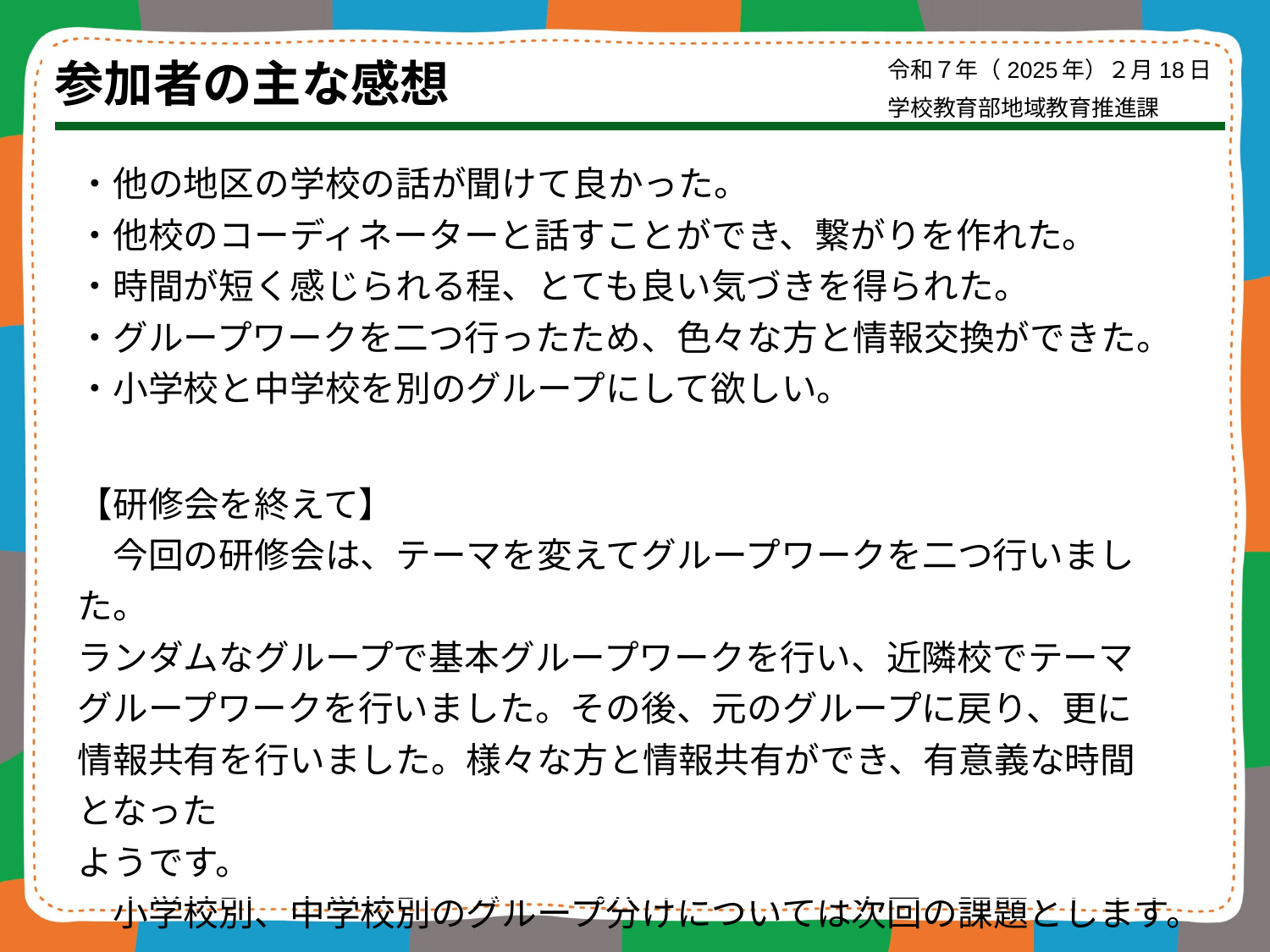

参加者の主な感想
令和７年（2025年）２月18日
学校教育部地域教育推進課

| ・他の地区の学校の話が聞けて良かった。 ・他校のコーディネーターと話すことができ、繋がりを作れた。 ・時間が短く感じられる程、とても良い気づきを得られた。 ・グループワークを二つ行ったため、色々な方と情報交換ができた。 ・小学校と中学校を別のグループにして欲しい。 |
| --- |
| 【研修会を終えて】 　今回の研修会は、テーマを変えてグループワークを二つ行いました。 ランダムなグループで基本グループワークを行い、近隣校でテーマグループワークを行いました。その後、元のグループに戻り、更に情報共有を行いました。様々な方と情報共有ができ、有意義な時間となった ようです。 　小学校別、中学校別のグループ分けについては次回の課題とします。 |
| --- |